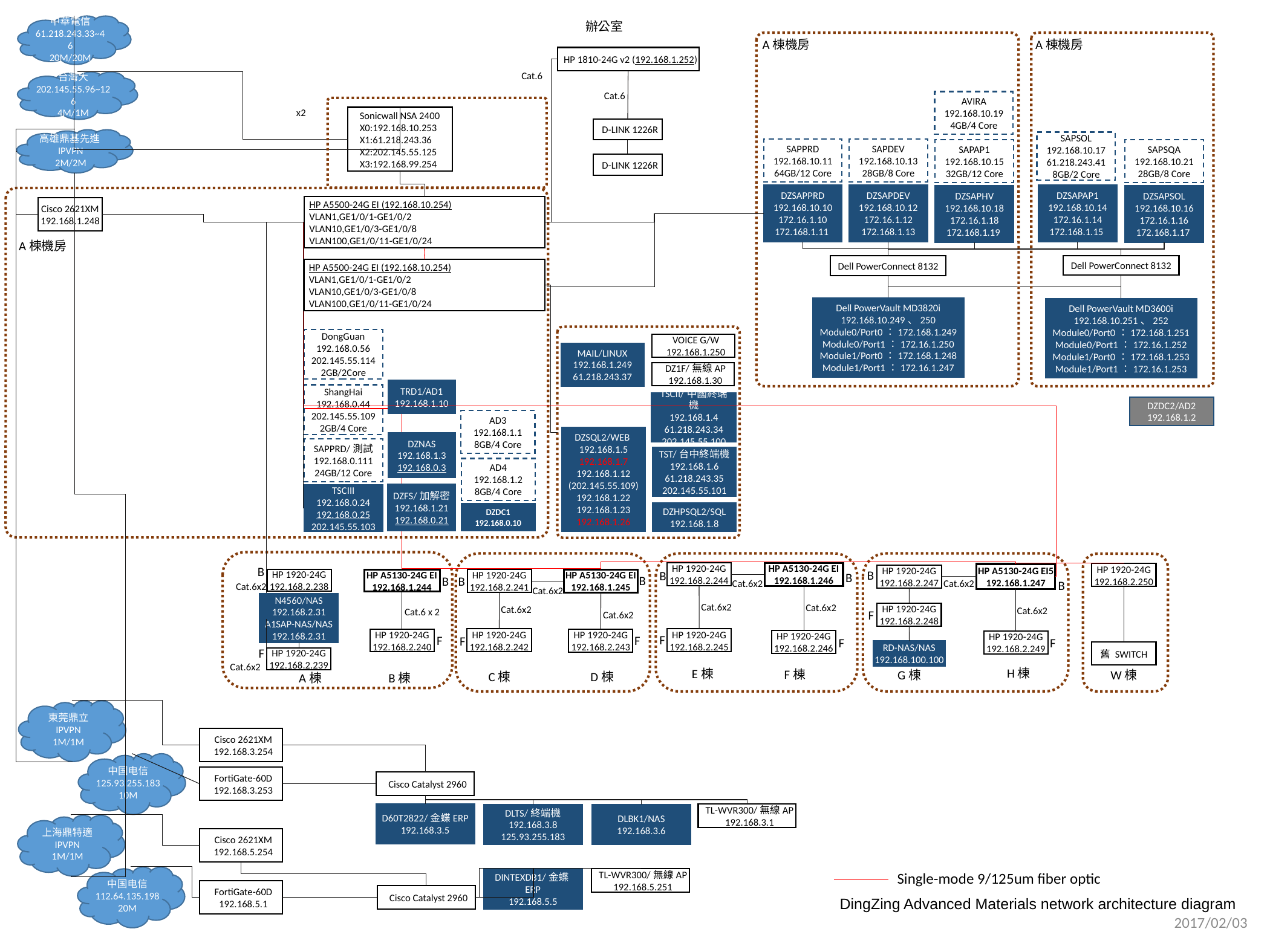

中華電信
61.218.243.33~46
20M/20M
辦公室

A棟機房
A棟機房
HP 1810-24G v2 (192.168.1.252)
Cat.6
台灣大
202.145.55.96~126
4M/1M
Cat.6
AVIRA
192.168.10.19
4GB/4 Core

x2
Sonicwall NSA 2400
X0:192.168.10.253
X1:61.218.243.36
X2:202.145.55.125
X3:192.168.99.254
D-LINK 1226R
高雄鼎基先進IPVPN
2M/2M
SAPSOL
192.168.10.17
61.218.243.41
8GB/2 Core
SAPPRD
192.168.10.11
64GB/12 Core
SAPDEV
192.168.10.13
28GB/8 Core
SAPAP1
192.168.10.15
32GB/12 Core
SAPSQA
192.168.10.21
28GB/8 Core
D-LINK 1226R
DZSAPPRD
192.168.10.10
172.16.1.10
172.168.1.11
DZSAPDEV
192.168.10.12
172.16.1.12
172.168.1.13
DZSAPAP1
192.168.10.14
172.16.1.14
172.168.1.15
DZSAPHV
192.168.10.18
172.16.1.18
172.168.1.19
DZSAPSOL
192.168.10.16
172.16.1.16
172.168.1.17

HP A5500-24G EI (192.168.10.254)
VLAN1,GE1/0/1-GE1/0/2
VLAN10,GE1/0/3-GE1/0/8
VLAN100,GE1/0/11-GE1/0/24
Cisco 2621XM
192.168.1.248
A棟機房
Dell PowerConnect 8132
Dell PowerConnect 8132
HP A5500-24G EI (192.168.10.254)
VLAN1,GE1/0/1-GE1/0/2
VLAN10,GE1/0/3-GE1/0/8
VLAN100,GE1/0/11-GE1/0/24
Dell PowerVault MD3820i
192.168.10.249、250
Module0/Port0：172.168.1.249
Module0/Port1：172.16.1.250
Module1/Port0：172.168.1.248
Module1/Port1：172.16.1.247
Dell PowerVault MD3600i
192.168.10.251、252
Module0/Port0：172.168.1.251
Module0/Port1：172.16.1.252
Module1/Port0：172.168.1.253
Module1/Port1：172.16.1.253

DongGuan
192.168.0.56
202.145.55.114
2GB/2Core
VOICE G/W
192.168.1.250
MAIL/LINUX
192.168.1.249
61.218.243.37
DZ1F/無線AP
192.168.1.30
TRD1/AD1
192.168.1.10
ShangHai
192.168.0.44
202.145.55.109
2GB/4 Core
TSCII/中國終端機
192.168.1.4
61.218.243.34
202.145.55.100
DZDC2/AD2
192.168.1.2
AD3
192.168.1.1
8GB/4 Core
DZSQL2/WEB
192.168.1.5
192.168.1.7
192.168.1.12
(202.145.55.109)
192.168.1.22
192.168.1.23
192.168.1.26
DZNAS
192.168.1.3
192.168.0.3
SAPPRD/測試
192.168.0.111
24GB/12 Core
TST/台中終端機
192.168.1.6
61.218.243.35
202.145.55.101
AD4
192.168.1.2
8GB/4 Core
DZFS/加解密
192.168.1.21
192.168.0.21
TSCIII
192.168.0.24
192.168.0.25
202.145.55.103
DZHPSQL2/SQL
192.168.1.8
DZDC1
192.168.0.10

HP 1920-24G
192.168.2.244
HP A5130-24G EI
192.168.1.246
HP 1920-24G
192.168.2.250
B
HP A5130-24G EI5
192.168.1.247
HP 1920-24G
192.168.2.247
B
B
HP 1920-24G
192.168.2.238
HP A5130-24G EI
192.168.1.244
HP 1920-24G
192.168.2.241
HP A5130-24G EI
192.168.1.245
B
B
B
B
Cat.6x2
Cat.6x2
B
Cat.6x2
Cat.6x2
N4560/NAS
192.168.2.31
Cat.6x2
Cat.6x2
Cat.6x2
HP 1920-24G
192.168.2.248
Cat.6x2
Cat.6 x 2
F
Cat.6x2
A1SAP-NAS/NAS
192.168.2.31
HP 1920-24G
192.168.2.242
HP 1920-24G
192.168.2.245
HP 1920-24G
192.168.2.240
HP 1920-24G
192.168.2.243
HP 1920-24G
192.168.2.246
HP 1920-24G
192.168.2.249
F
F
F
F
F
F
RD-NAS/NAS
192.168.100.100
舊 SWITCH
F
HP 1920-24G
192.168.2.239
Cat.6x2
H棟
E棟
F棟
G棟
W棟
D棟
C棟
B棟
A棟
東莞鼎立
IPVPN
1M/1M
Cisco 2621XM
192.168.3.254
中国电信
125.93.255.183
10M
FortiGate-60D
192.168.3.253
Cisco Catalyst 2960
D60T2822/金蝶ERP
192.168.3.5
TL-WVR300/無線AP
192.168.3.1
DLTS/終端機
192.168.3.8
125.93.255.183
DLBK1/NAS
192.168.3.6
上海鼎特適
IPVPN
1M/1M
Cisco 2621XM
192.168.5.254
中国电信
112.64.135.198
20M
TL-WVR300/無線AP
192.168.5.251
Single-mode 9/125um fiber optic
DINTEXDB1/金蝶ERP
192.168.5.5
FortiGate-60D
192.168.5.1
Cisco Catalyst 2960
DingZing Advanced Materials network architecture diagram
2017/02/03